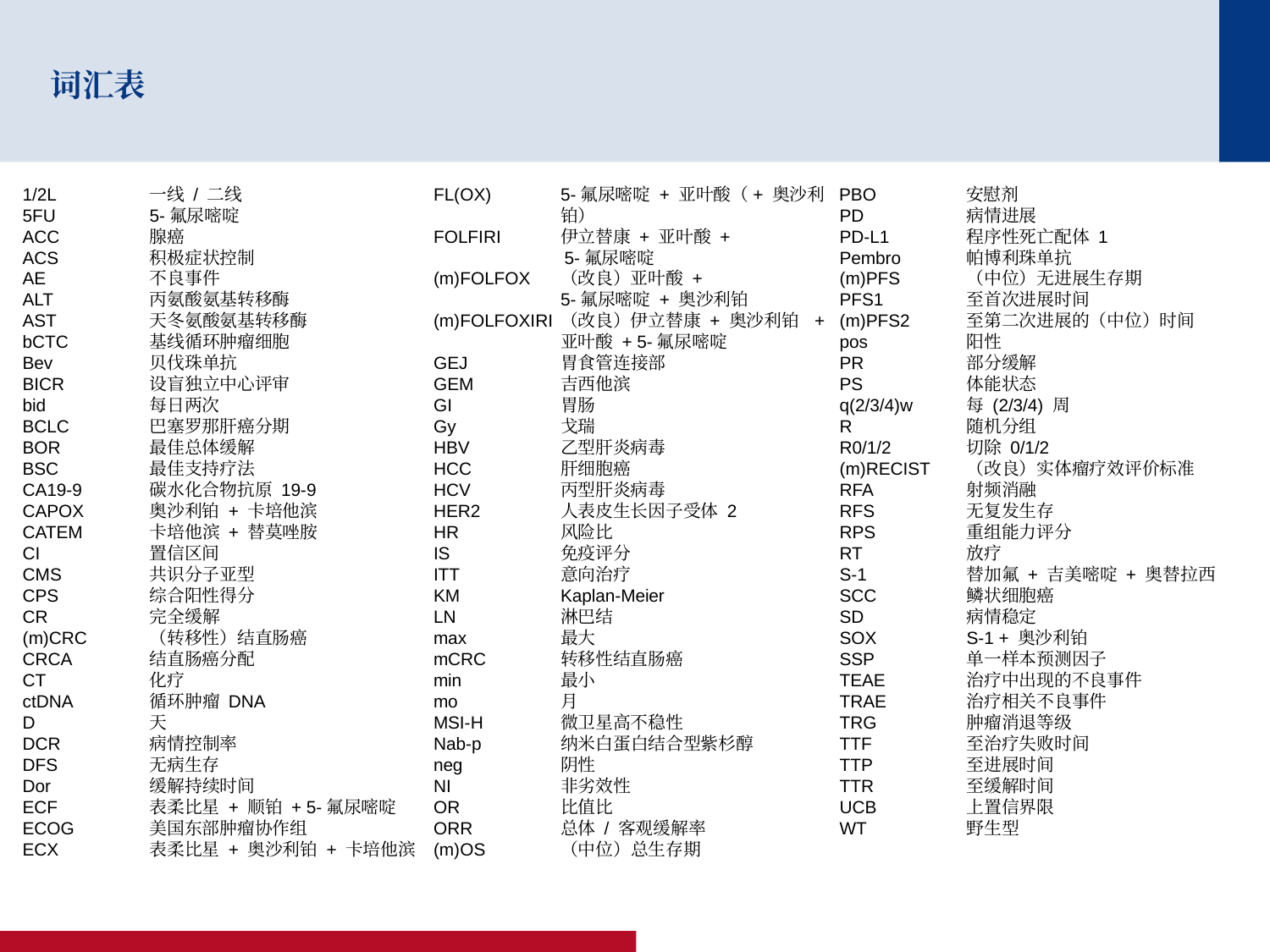

# 词汇表
1/2L	一线 / 二线
5FU	5-氟尿嘧啶
ACC	腺癌
ACS	积极症状控制
AE	不良事件
ALT	丙氨酸氨基转移酶
AST	天冬氨酸氨基转移酶
bCTC	基线循环肿瘤细胞
Bev	贝伐珠单抗
BICR	设盲独立中心评审
bid	每日两次
BCLC	巴塞罗那肝癌分期
BOR	最佳总体缓解
BSC	最佳支持疗法
CA19-9	碳水化合物抗原 19-9
CAPOX	奥沙利铂 + 卡培他滨
CATEM	卡培他滨 + 替莫唑胺
CI	置信区间
CMS	共识分子亚型
CPS	综合阳性得分
CR	完全缓解
(m)CRC	（转移性）结直肠癌
CRCA	结直肠癌分配
CT	化疗
ctDNA	循环肿瘤 DNA
D	天
DCR	病情控制率
DFS	无病生存
Dor	缓解持续时间
ECF	表柔比星 + 顺铂 + 5-氟尿嘧啶
ECOG	美国东部肿瘤协作组
ECX	表柔比星 + 奥沙利铂 + 卡培他滨
FL(OX)	5-氟尿嘧啶 + 亚叶酸（+ 奥沙利	铂）
FOLFIRI	伊立替康 + 亚叶酸 +
	5-氟尿嘧啶
(m)FOLFOX	（改良）亚叶酸 +
	5-氟尿嘧啶 + 奥沙利铂
(m)FOLFOXIRI	（改良）伊立替康 + 奥沙利铂 	+ 	亚叶酸 + 5-氟尿嘧啶
GEJ	胃食管连接部
GEM	吉西他滨
GI	胃肠
Gy	戈瑞
HBV	乙型肝炎病毒
HCC	肝细胞癌
HCV	丙型肝炎病毒
HER2	人表皮生长因子受体 2
HR	风险比
IS	免疫评分
ITT	意向治疗
KM	Kaplan-Meier
LN	淋巴结
max	最大
mCRC	转移性结直肠癌
min	最小
mo	月
MSI-H	微卫星高不稳性
Nab-p	纳米白蛋白结合型紫杉醇
neg	阴性
NI	非劣效性
OR	比值比
ORR	总体 / 客观缓解率
(m)OS	（中位）总生存期
PBO	安慰剂
PD	病情进展
PD-L1	程序性死亡配体 1
Pembro	帕博利珠单抗
(m)PFS	（中位）无进展生存期
PFS1	至首次进展时间
(m)PFS2	至第二次进展的（中位）时间
pos	阳性
PR	部分缓解
PS	体能状态
q(2/3/4)w	每 (2/3/4) 周
R	随机分组
R0/1/2	切除 0/1/2
(m)RECIST	（改良）实体瘤疗效评价标准
RFA	射频消融
RFS	无复发生存
RPS	重组能力评分
RT	放疗
S-1 	替加氟 + 吉美嘧啶 + 奥替拉西
SCC	鳞状细胞癌
SD	病情稳定
SOX	S-1 + 奥沙利铂
SSP	单一样本预测因子
TEAE	治疗中出现的不良事件
TRAE	治疗相关不良事件
TRG	肿瘤消退等级
TTF	至治疗失败时间
TTP	至进展时间
TTR	至缓解时间
UCB	上置信界限
WT	野生型